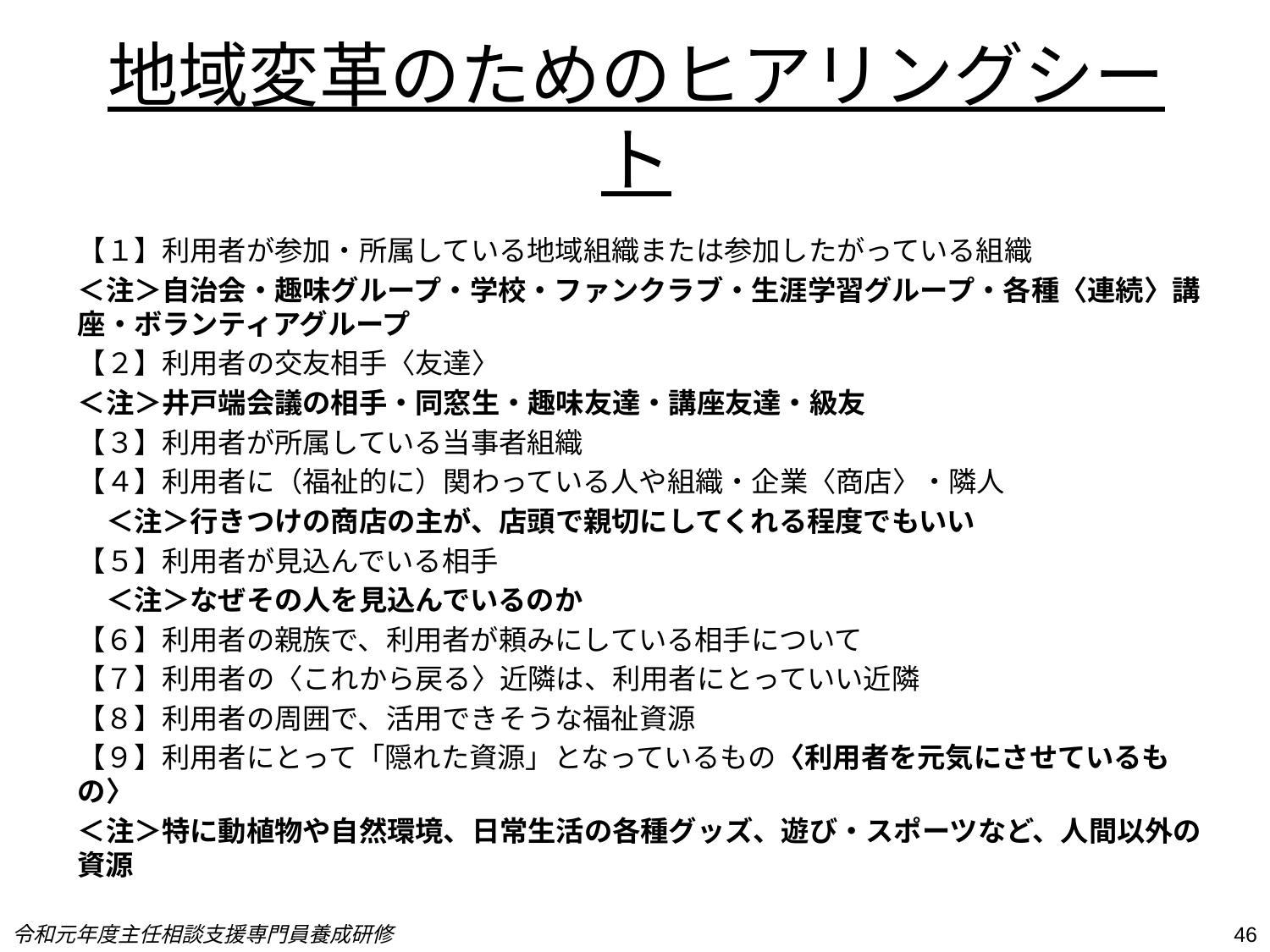

# 地域変革のためのヒアリングシート
【１】利用者が参加・所属している地域組織または参加したがっている組織
＜注＞自治会・趣味グループ・学校・ファンクラブ・生涯学習グループ・各種〈連続〉講座・ボランティアグループ
【２】利用者の交友相手〈友達〉
＜注＞井戸端会議の相手・同窓生・趣味友達・講座友達・級友
【３】利用者が所属している当事者組織
【４】利用者に（福祉的に）関わっている人や組織・企業〈商店〉・隣人
　＜注＞行きつけの商店の主が、店頭で親切にしてくれる程度でもいい
【５】利用者が見込んでいる相手
　＜注＞なぜその人を見込んでいるのか
【６】利用者の親族で、利用者が頼みにしている相手について
【７】利用者の〈これから戻る〉近隣は、利用者にとっていい近隣
【８】利用者の周囲で、活用できそうな福祉資源
【９】利用者にとって「隠れた資源」となっているもの〈利用者を元気にさせているもの〉
＜注＞特に動植物や自然環境、日常生活の各種グッズ、遊び・スポーツなど、人間以外の資源
令和元年度主任相談支援専門員養成研修

46